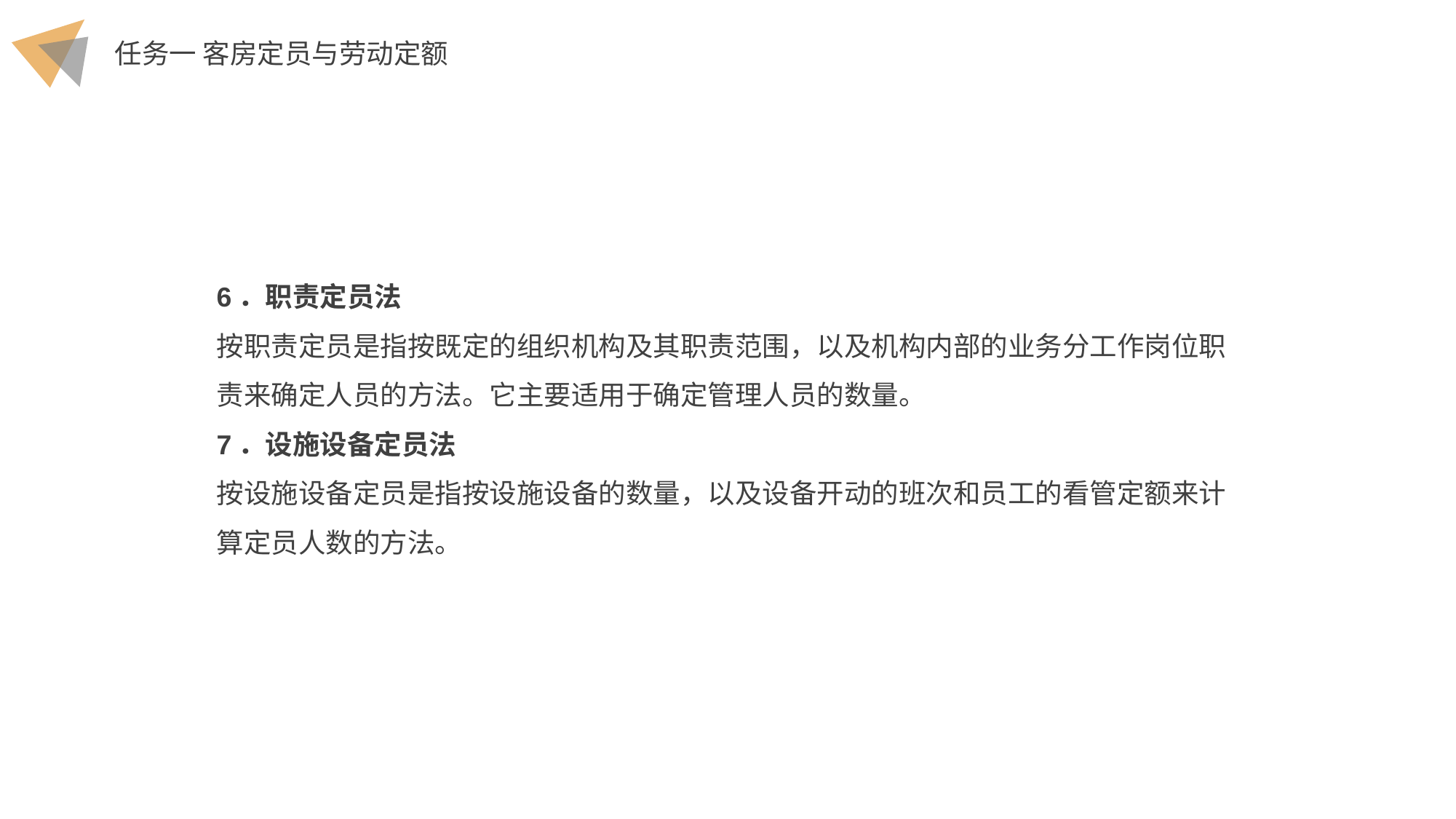

6．职责定员法
按职责定员是指按既定的组织机构及其职责范围，以及机构内部的业务分工作岗位职责来确定人员的方法。它主要适用于确定管理人员的数量。
7．设施设备定员法
按设施设备定员是指按设施设备的数量，以及设备开动的班次和员工的看管定额来计算定员人数的方法。